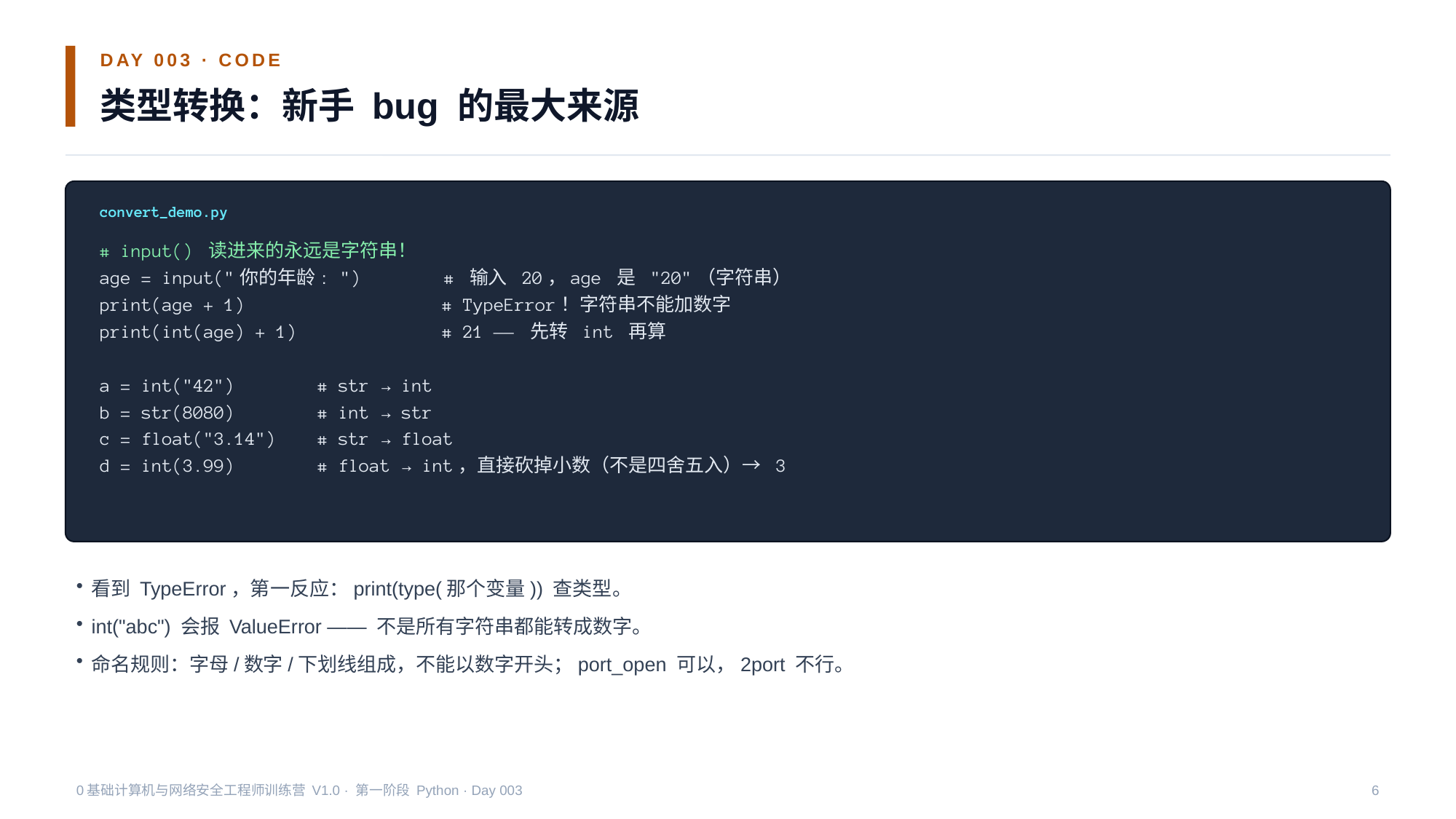

DAY 003 · CODE

类型转换：新手 bug 的最大来源

convert_demo.py
# input() 读进来的永远是字符串！
age = input("你的年龄: ")        # 输入 20，age 是 "20"（字符串）
print(age + 1)                   # TypeError！字符串不能加数字
print(int(age) + 1)              # 21 —— 先转 int 再算

a = int("42")        # str → int
b = str(8080)        # int → str
c = float("3.14")    # str → float
d = int(3.99)        # float → int，直接砍掉小数（不是四舍五入）→ 3

看到 TypeError，第一反应：print(type(那个变量)) 查类型。
int("abc") 会报 ValueError —— 不是所有字符串都能转成数字。
命名规则：字母/数字/下划线组成，不能以数字开头；port_open 可以，2port 不行。
0基础计算机与网络安全工程师训练营 V1.0 · 第一阶段 Python · Day 003
6